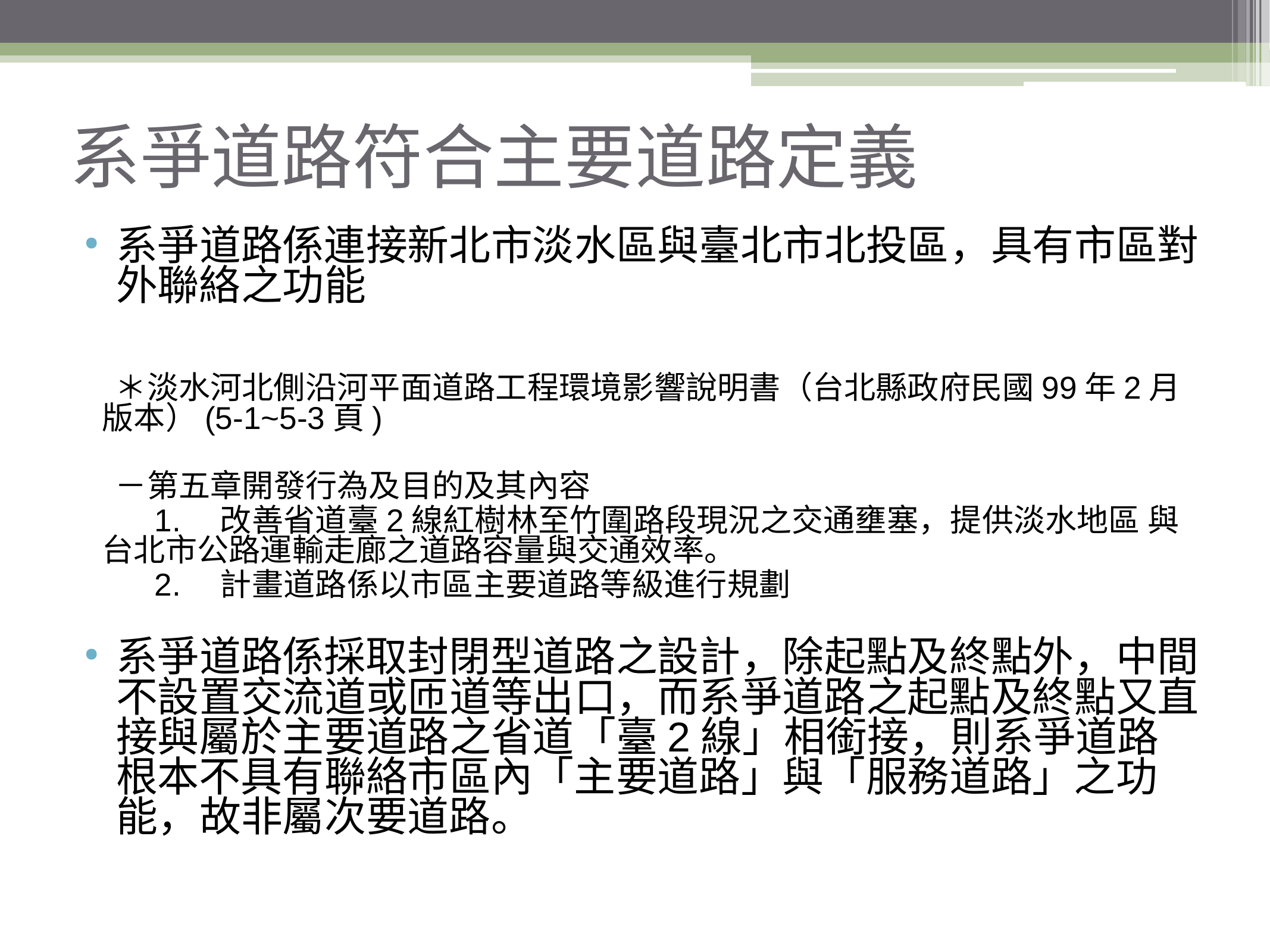

# 系爭道路符合主要道路定義
系爭道路係連接新北市淡水區與臺北市北投區，具有市區對外聯絡之功能

　＊淡水河北側沿河平面道路工程環境影響說明書（台北縣政府民國99年2月版本）(5-1~5-3頁)

　－第五章開發行為及目的及其內容
　　1.　改善省道臺2線紅樹林至竹圍路段現況之交通壅塞，提供淡水地區 與台北市公路運輸走廊之道路容量與交通效率。
　　2.　計畫道路係以市區主要道路等級進行規劃

系爭道路係採取封閉型道路之設計，除起點及終點外，中間不設置交流道或匝道等出口，而系爭道路之起點及終點又直接與屬於主要道路之省道「臺2線」相銜接，則系爭道路根本不具有聯絡市區內「主要道路」與「服務道路」之功能，故非屬次要道路。